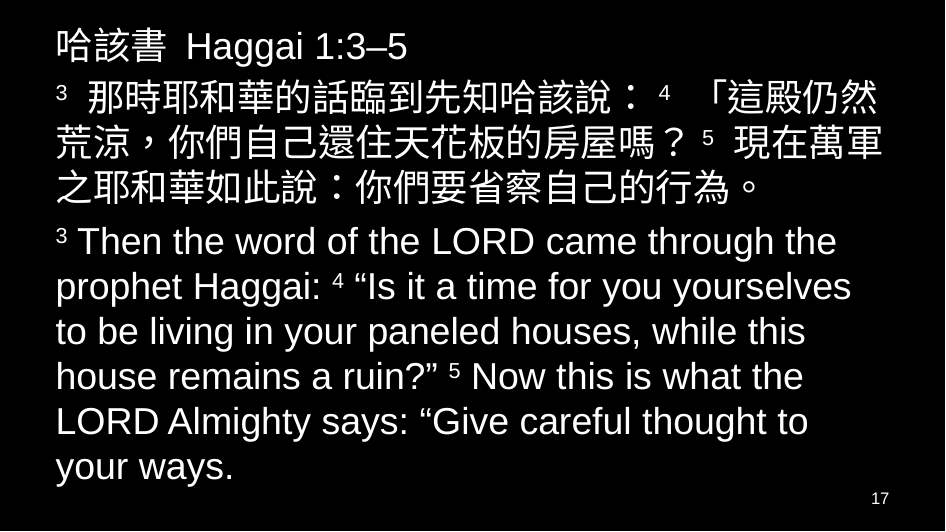

哈該書 Haggai 1:3–5
3 那時耶和華的話臨到先知哈該說：4 「這殿仍然荒涼，你們自己還住天花板的房屋嗎？5 現在萬軍之耶和華如此說：你們要省察自己的行為。
3 Then the word of the Lord came through the prophet Haggai: 4 “Is it a time for you yourselves to be living in your paneled houses, while this house remains a ruin?” 5 Now this is what the Lord Almighty says: “Give careful thought to your ways.

17